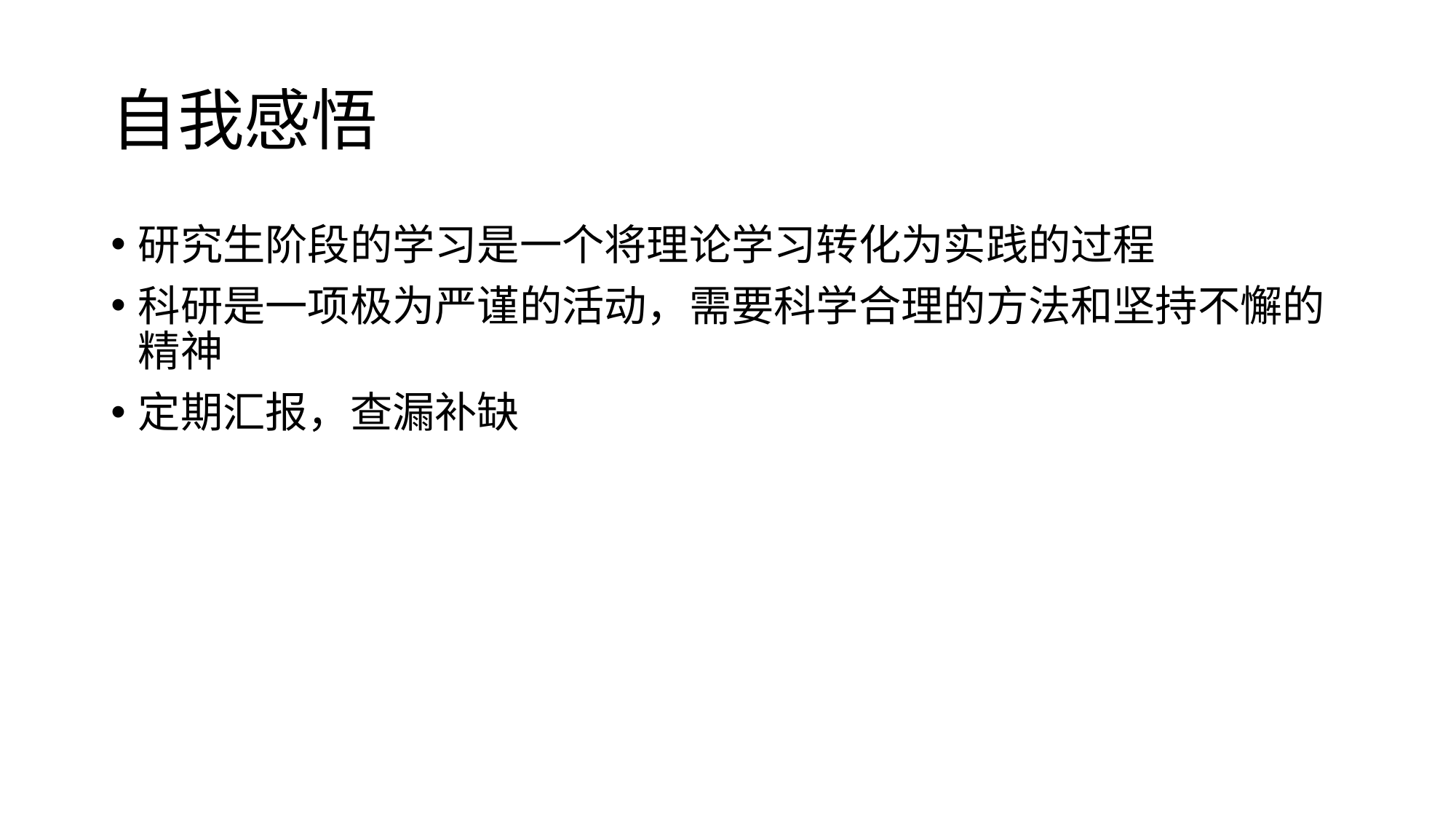

# 自我感悟
研究生阶段的学习是一个将理论学习转化为实践的过程
科研是一项极为严谨的活动，需要科学合理的方法和坚持不懈的精神
定期汇报，查漏补缺